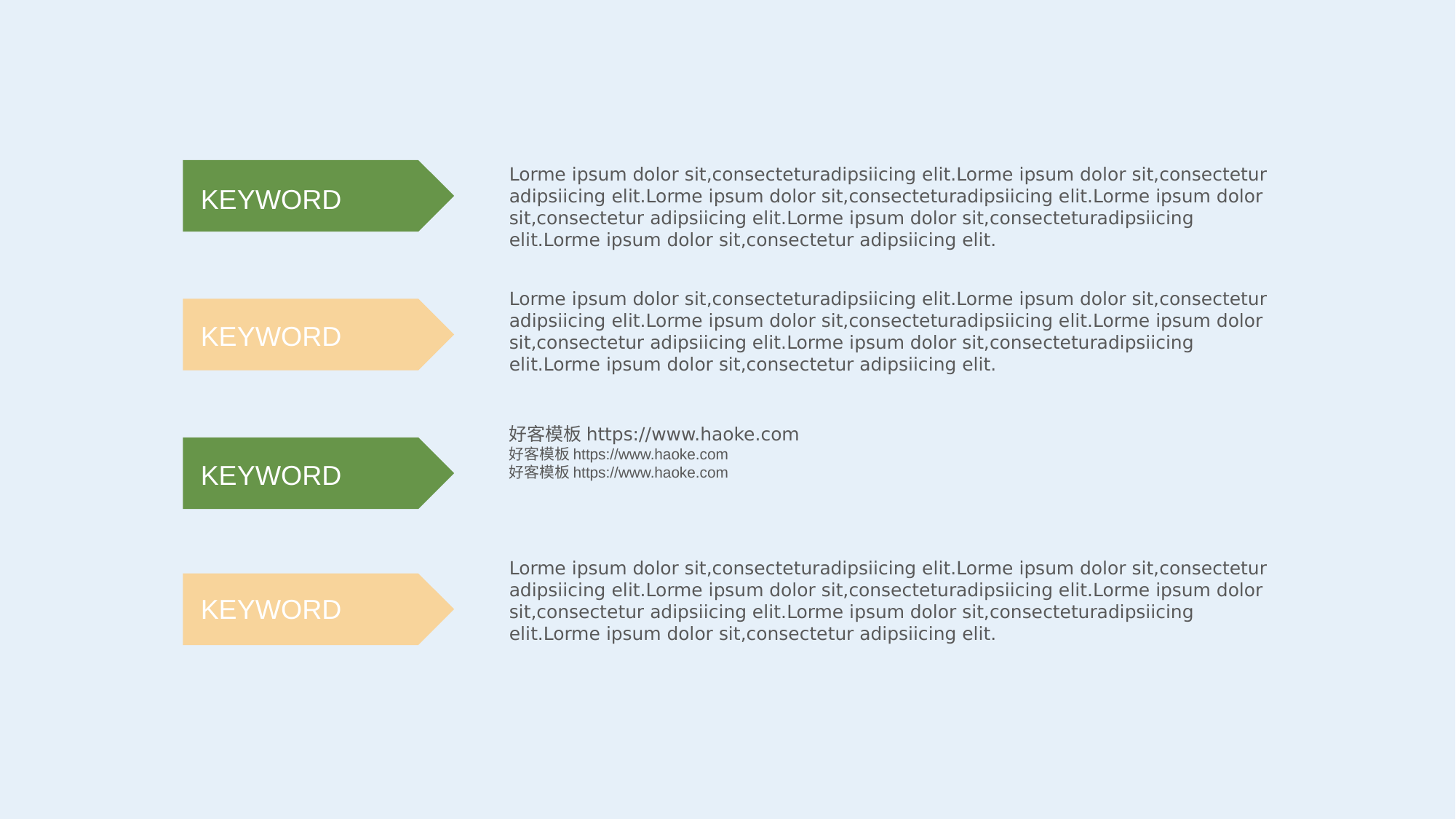

Lorme ipsum dolor sit,consecteturadipsiicing elit.Lorme ipsum dolor sit,consectetur adipsiicing elit.Lorme ipsum dolor sit,consecteturadipsiicing elit.Lorme ipsum dolor sit,consectetur adipsiicing elit.Lorme ipsum dolor sit,consecteturadipsiicing elit.Lorme ipsum dolor sit,consectetur adipsiicing elit.

KEYWORD
Lorme ipsum dolor sit,consecteturadipsiicing elit.Lorme ipsum dolor sit,consectetur adipsiicing elit.Lorme ipsum dolor sit,consecteturadipsiicing elit.Lorme ipsum dolor sit,consectetur adipsiicing elit.Lorme ipsum dolor sit,consecteturadipsiicing elit.Lorme ipsum dolor sit,consectetur adipsiicing elit.

KEYWORD
好客模板https://www.haoke.com
好客模板https://www.haoke.com
好客模板https://www.haoke.com

KEYWORD
Lorme ipsum dolor sit,consecteturadipsiicing elit.Lorme ipsum dolor sit,consectetur adipsiicing elit.Lorme ipsum dolor sit,consecteturadipsiicing elit.Lorme ipsum dolor sit,consectetur adipsiicing elit.Lorme ipsum dolor sit,consecteturadipsiicing elit.Lorme ipsum dolor sit,consectetur adipsiicing elit.

KEYWORD